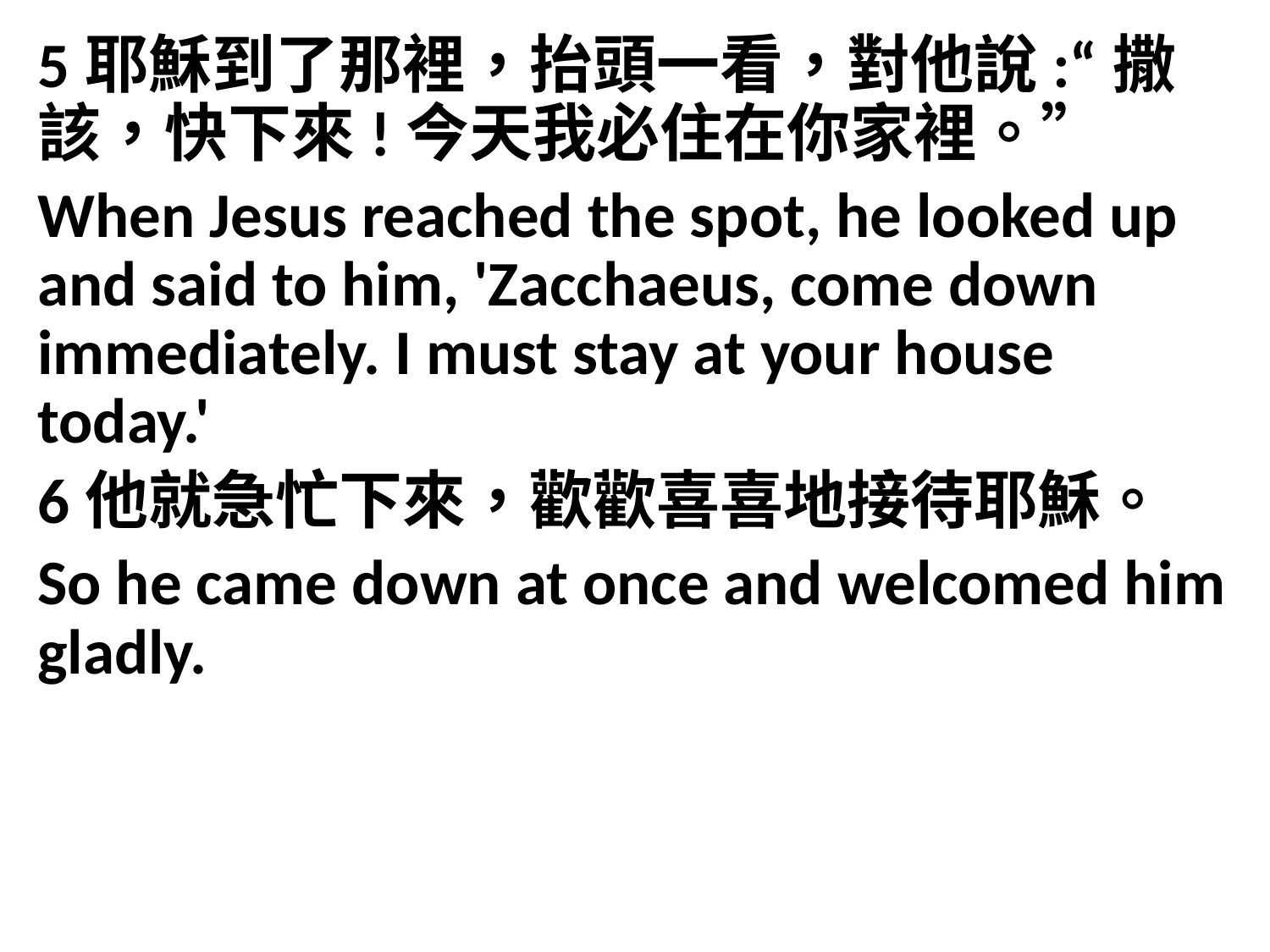

5耶穌到了那裡，抬頭一看，對他說:“撒該，快下來!今天我必住在你家裡。”
When Jesus reached the spot, he looked up and said to him, 'Zacchaeus, come down immediately. I must stay at your house today.'
6他就急忙下來，歡歡喜喜地接待耶穌。
So he came down at once and welcomed him gladly.